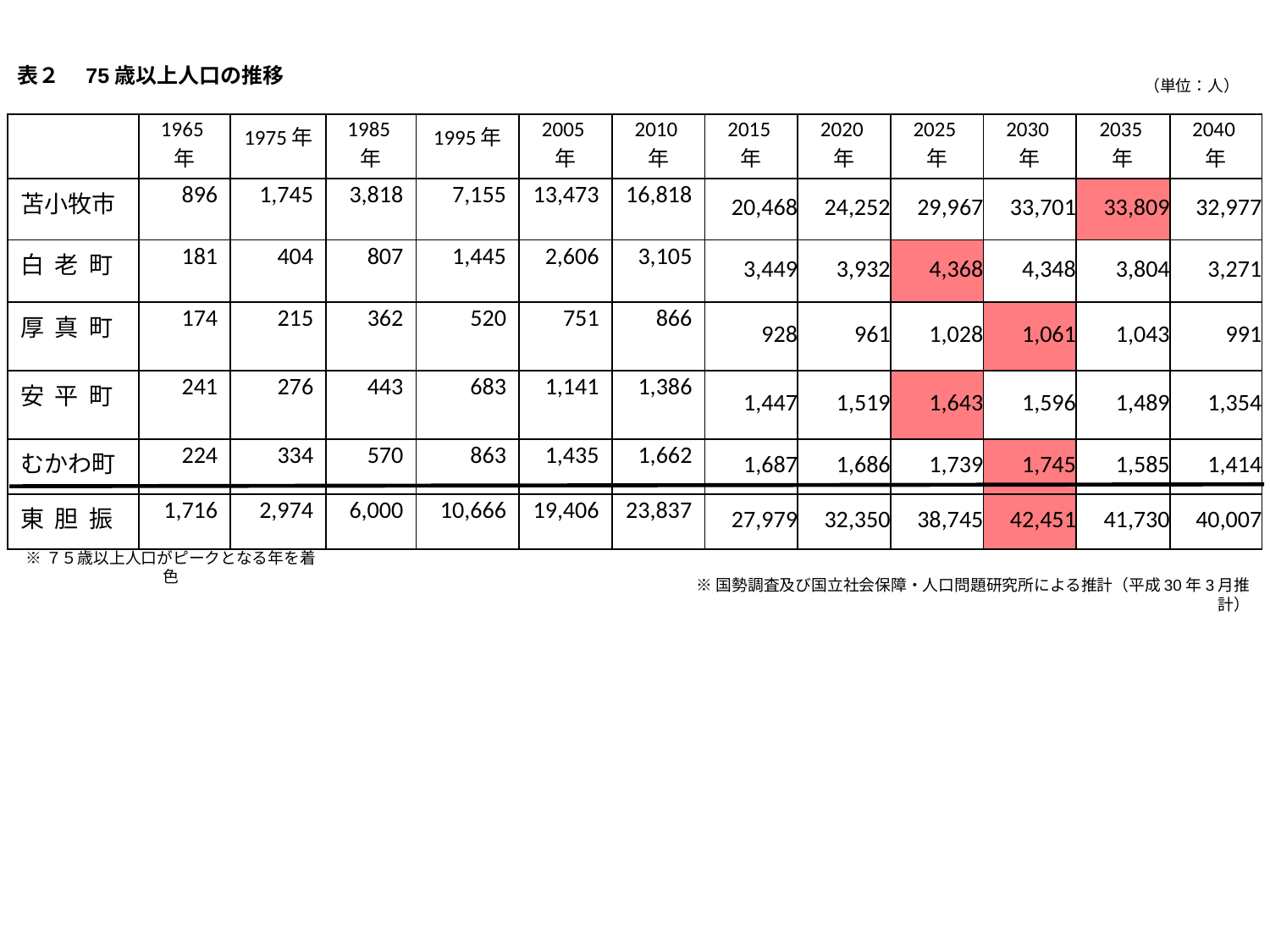

表２　75歳以上人口の推移
（単位：人）
|  | 1965年 | 1975年 | 1985年 | 1995年 | 2005年 | 2010年 | 2015年 | 2020年 | 2025年 | 2030年 | 2035年 | 2040年 |
| --- | --- | --- | --- | --- | --- | --- | --- | --- | --- | --- | --- | --- |
| 苫小牧市 | 896 | 1,745 | 3,818 | 7,155 | 13,473 | 16,818 | 20,468 | 24,252 | 29,967 | 33,701 | 33,809 | 32,977 |
| 白 老 町 | 181 | 404 | 807 | 1,445 | 2,606 | 3,105 | 3,449 | 3,932 | 4,368 | 4,348 | 3,804 | 3,271 |
| 厚 真 町 | 174 | 215 | 362 | 520 | 751 | 866 | 928 | 961 | 1,028 | 1,061 | 1,043 | 991 |
| 安 平 町 | 241 | 276 | 443 | 683 | 1,141 | 1,386 | 1,447 | 1,519 | 1,643 | 1,596 | 1,489 | 1,354 |
| むかわ町 | 224 | 334 | 570 | 863 | 1,435 | 1,662 | 1,687 | 1,686 | 1,739 | 1,745 | 1,585 | 1,414 |
| 東 胆 振 | 1,716 | 2,974 | 6,000 | 10,666 | 19,406 | 23,837 | 27,979 | 32,350 | 38,745 | 42,451 | 41,730 | 40,007 |
※７５歳以上人口がピークとなる年を着色
※国勢調査及び国立社会保障・人口問題研究所による推計（平成30年3月推計）